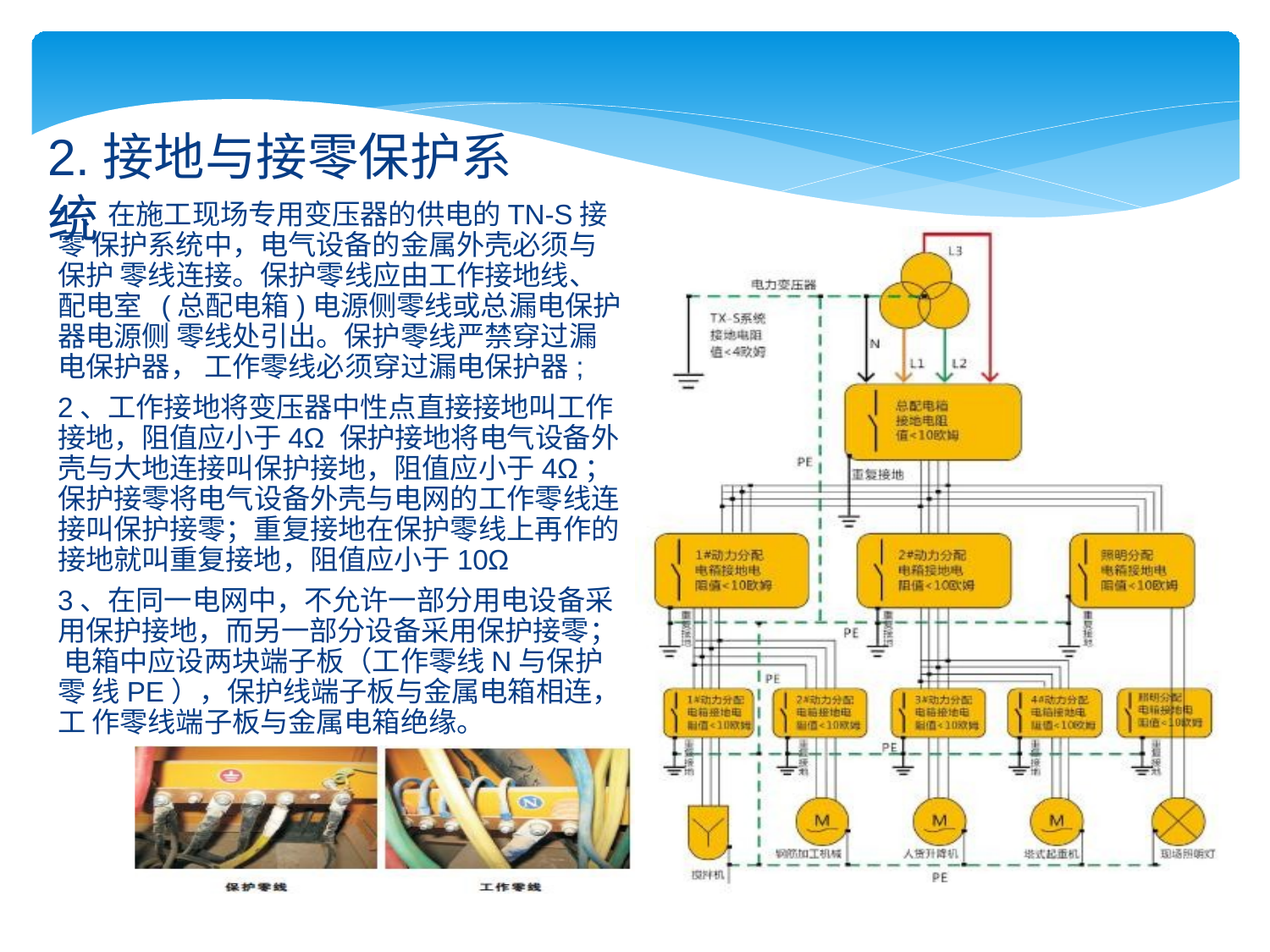

# 2.接地与接零保护系统
1、在施工现场专用变压器的供电的TN-S接零 保护系统中，电气设备的金属外壳必须与保护 零线连接。保护零线应由工作接地线、配电室  (总配电箱)电源侧零线或总漏电保护器电源侧 零线处引出。保护零线严禁穿过漏电保护器， 工作零线必须穿过漏电保护器;
2、工作接地将变压器中性点直接接地叫工作 接地，阻值应小于4Ω 保护接地将电气设备外 壳与大地连接叫保护接地，阻值应小于4Ω；  保护接零将电气设备外壳与电网的工作零线连 接叫保护接零；重复接地在保护零线上再作的 接地就叫重复接地，阻值应小于10Ω
3、在同一电网中，不允许一部分用电设备采 用保护接地，而另一部分设备采用保护接零；  电箱中应设两块端子板（工作零线N与保护零 线PE），保护线端子板与金属电箱相连，工 作零线端子板与金属电箱绝缘。